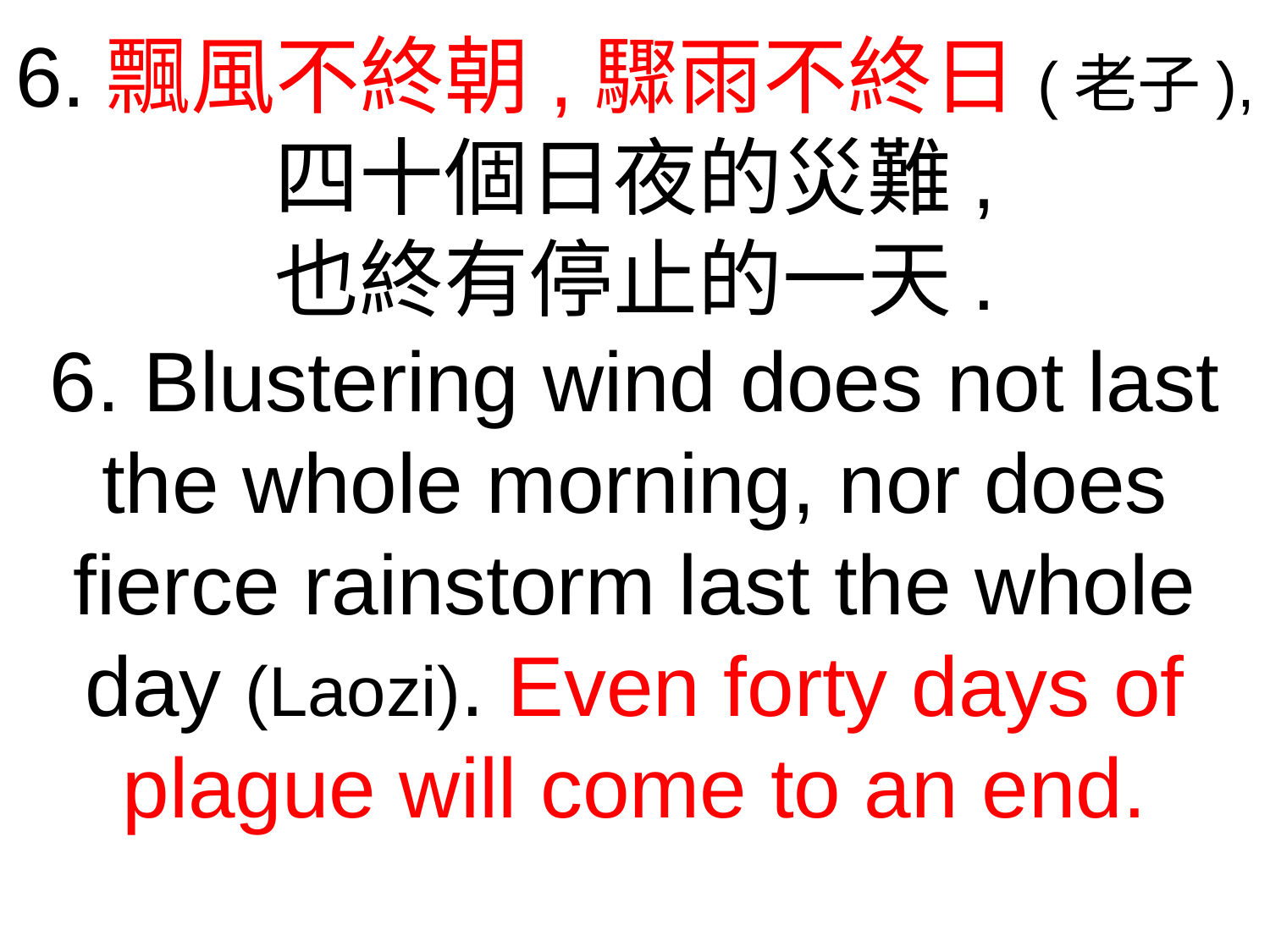

6.飄風不終朝,驟雨不終日(老子),
四十個日夜的災難,
也終有停止的一天.
6. Blustering wind does not last the whole morning, nor does fierce rainstorm last the whole day (Laozi). Even forty days of plague will come to an end.